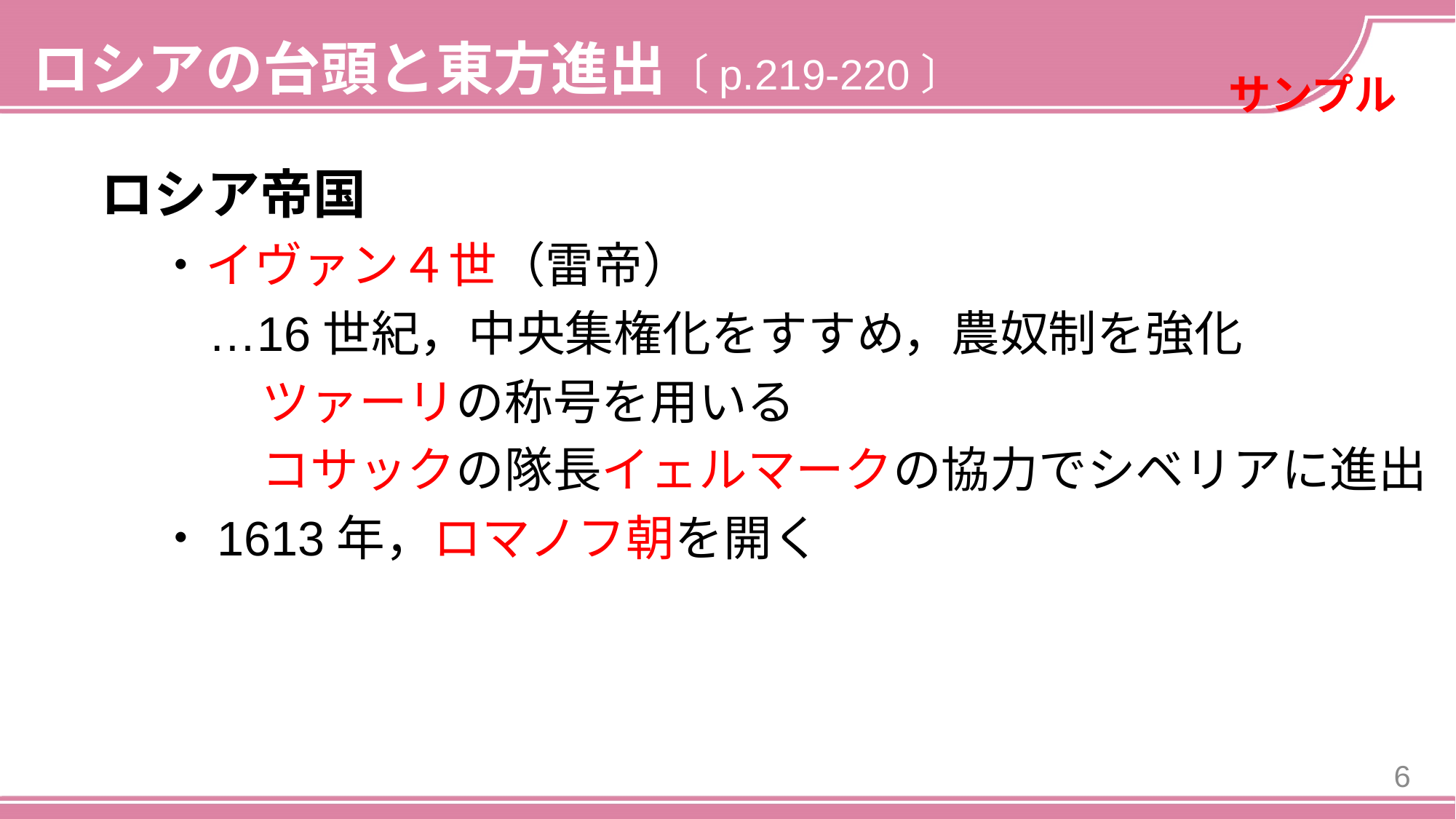

ロシアの台頭と東方進出〔p.219-220〕
ロシア帝国
・イヴァン４世（雷帝）
	…16世紀，中央集権化をすすめ，農奴制を強化
	ツァーリの称号を用いる
	コサックの隊長イェルマークの協力でシベリアに進出
・1613年，ロマノフ朝を開く